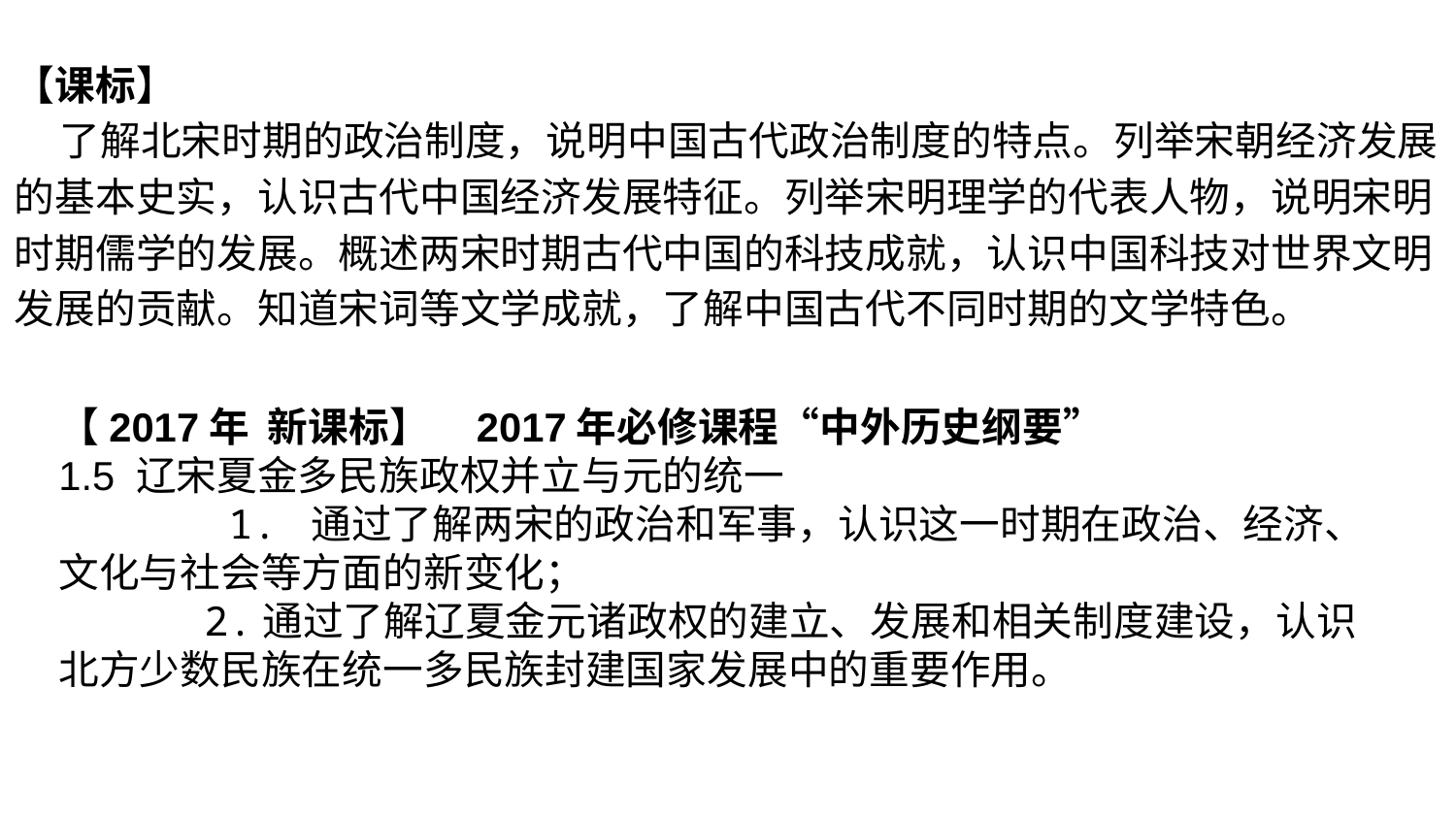

【课标】
    了解北宋时期的政治制度，说明中国古代政治制度的特点。列举宋朝经济发展的基本史实，认识古代中国经济发展特征。列举宋明理学的代表人物，说明宋明时期儒学的发展。概述两宋时期古代中国的科技成就，认识中国科技对世界文明发展的贡献。知道宋词等文学成就，了解中国古代不同时期的文学特色。

【2017年  新课标】    2017年必修课程“中外历史纲要”
1.5 辽宋夏金多民族政权并立与元的统一
       1. 通过了解两宋的政治和军事，认识这一时期在政治、经济、文化与社会等方面的新变化；
      2.通过了解辽夏金元诸政权的建立、发展和相关制度建设，认识北方少数民族在统一多民族封建国家发展中的重要作用。